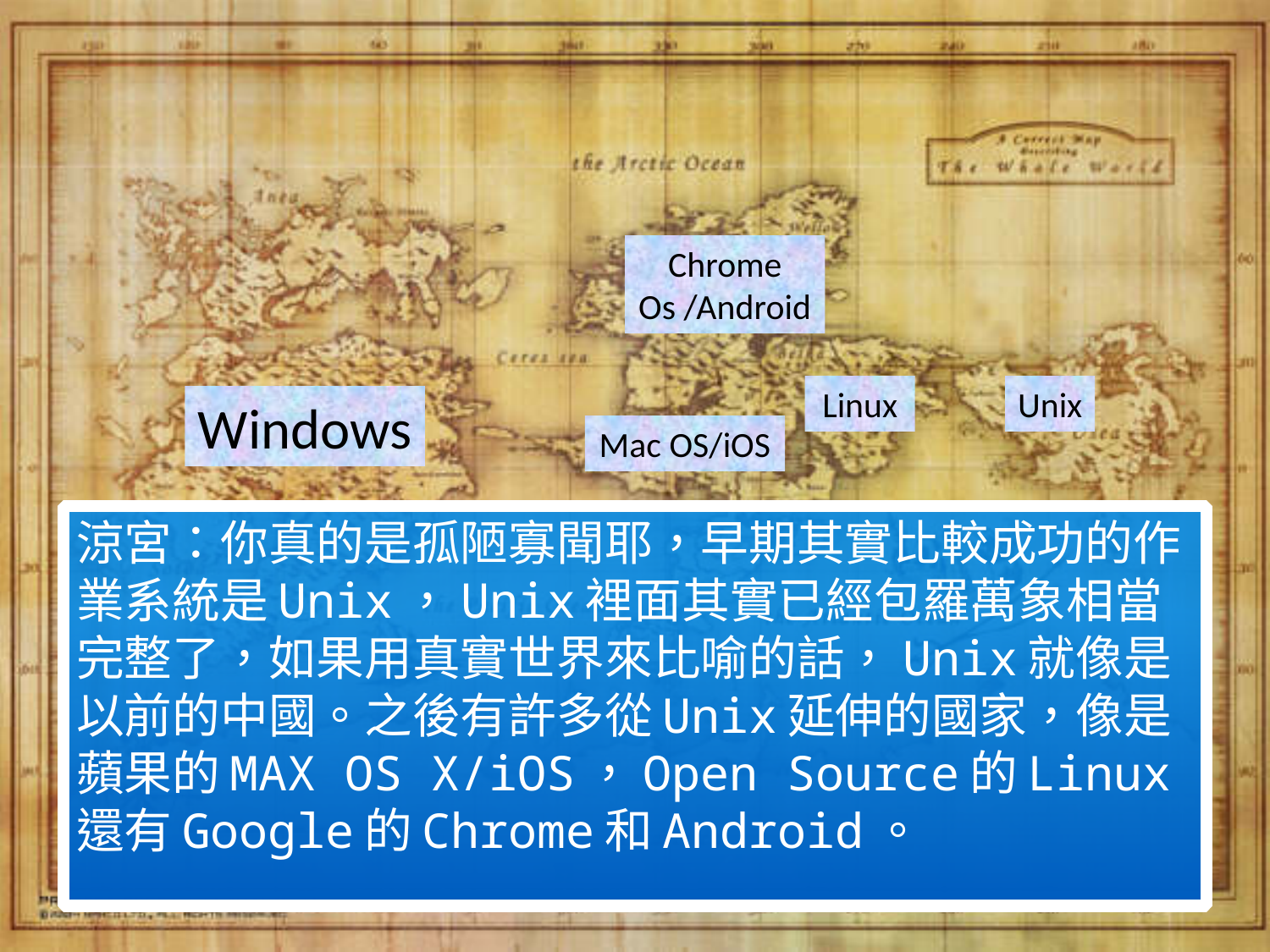

Chrome Os /Android
Linux
Unix
Windows
Mac OS/iOS
涼宮：你真的是孤陋寡聞耶，早期其實比較成功的作業系統是Unix，Unix裡面其實已經包羅萬象相當完整了，如果用真實世界來比喻的話，Unix就像是以前的中國。之後有許多從Unix延伸的國家，像是蘋果的MAX OS X/iOS，Open Source的Linux還有Google的Chrome和Android。